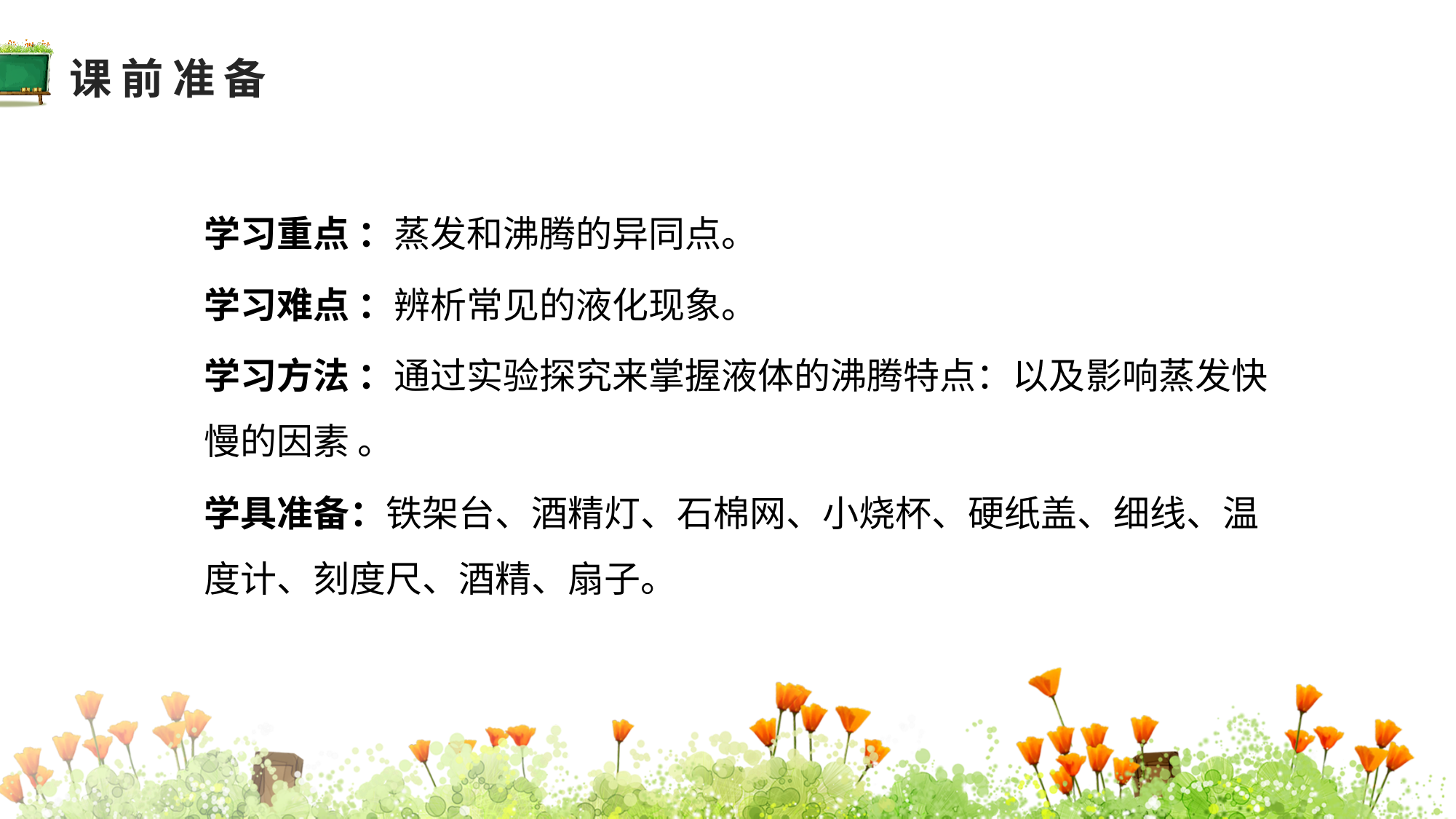

课前准备
学习重点 ：蒸发和沸腾的异同点。
教学分析
学习难点 ：辨析常见的液化现象。
学习方法 ：通过实验探究来掌握液体的沸腾特点：以及影响蒸发快慢的因素 。
学具准备：铁架台、酒精灯、石棉网、小烧杯、硬纸盖、细线、温度计、刻度尺、酒精、扇子。